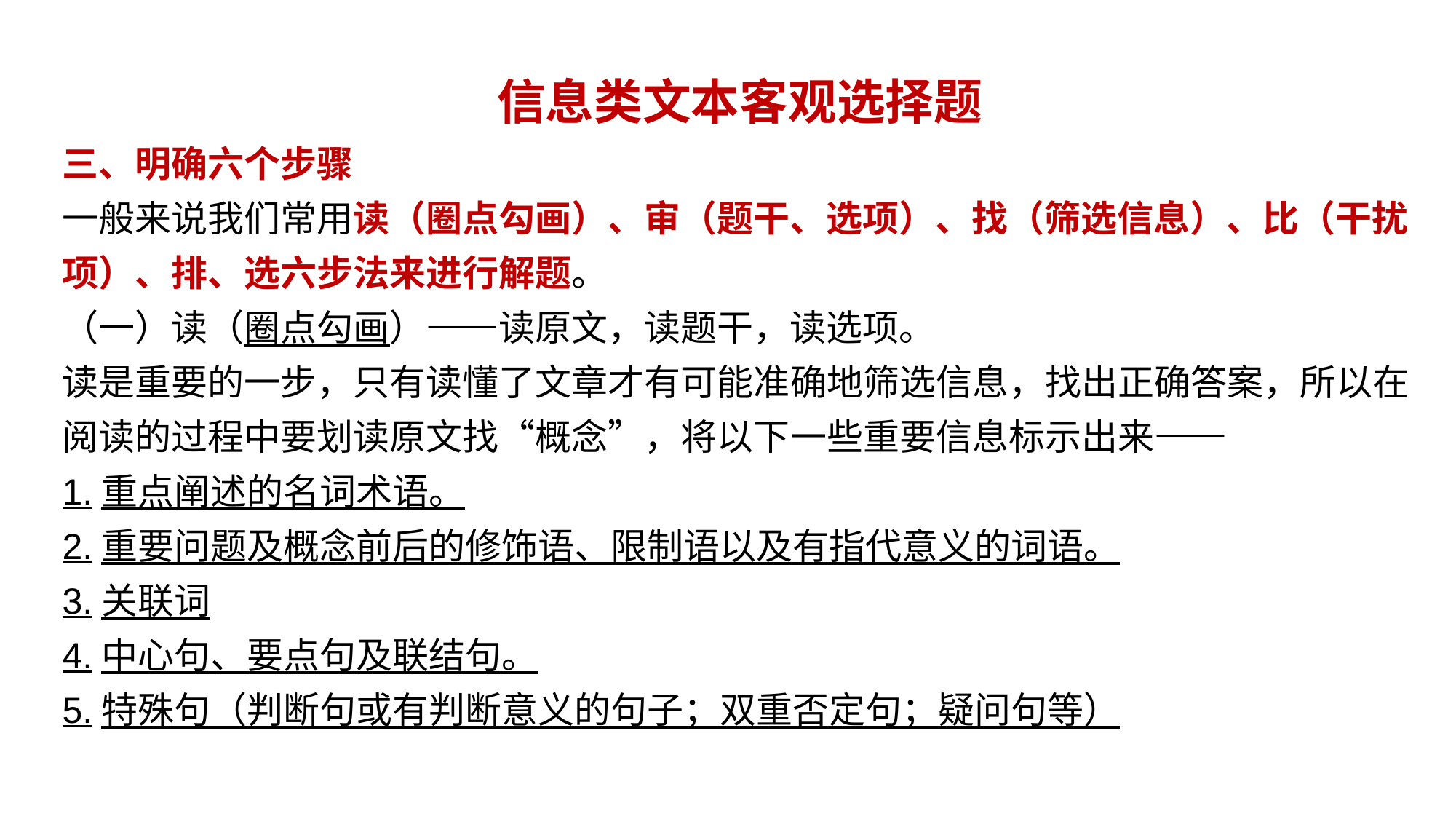

信息类文本客观选择题
三、明确六个步骤
一般来说我们常用读（圈点勾画）、审（题干、选项）、找（筛选信息）、比（干扰项）、排、选六步法来进行解题。
（一）读（圈点勾画）——读原文，读题干，读选项。
读是重要的一步，只有读懂了文章才有可能准确地筛选信息，找出正确答案，所以在阅读的过程中要划读原文找“概念”，将以下一些重要信息标示出来——
1.重点阐述的名词术语。
2.重要问题及概念前后的修饰语、限制语以及有指代意义的词语。
3.关联词
4.中心句、要点句及联结句。
5.特殊句（判断句或有判断意义的句子；双重否定句；疑问句等）